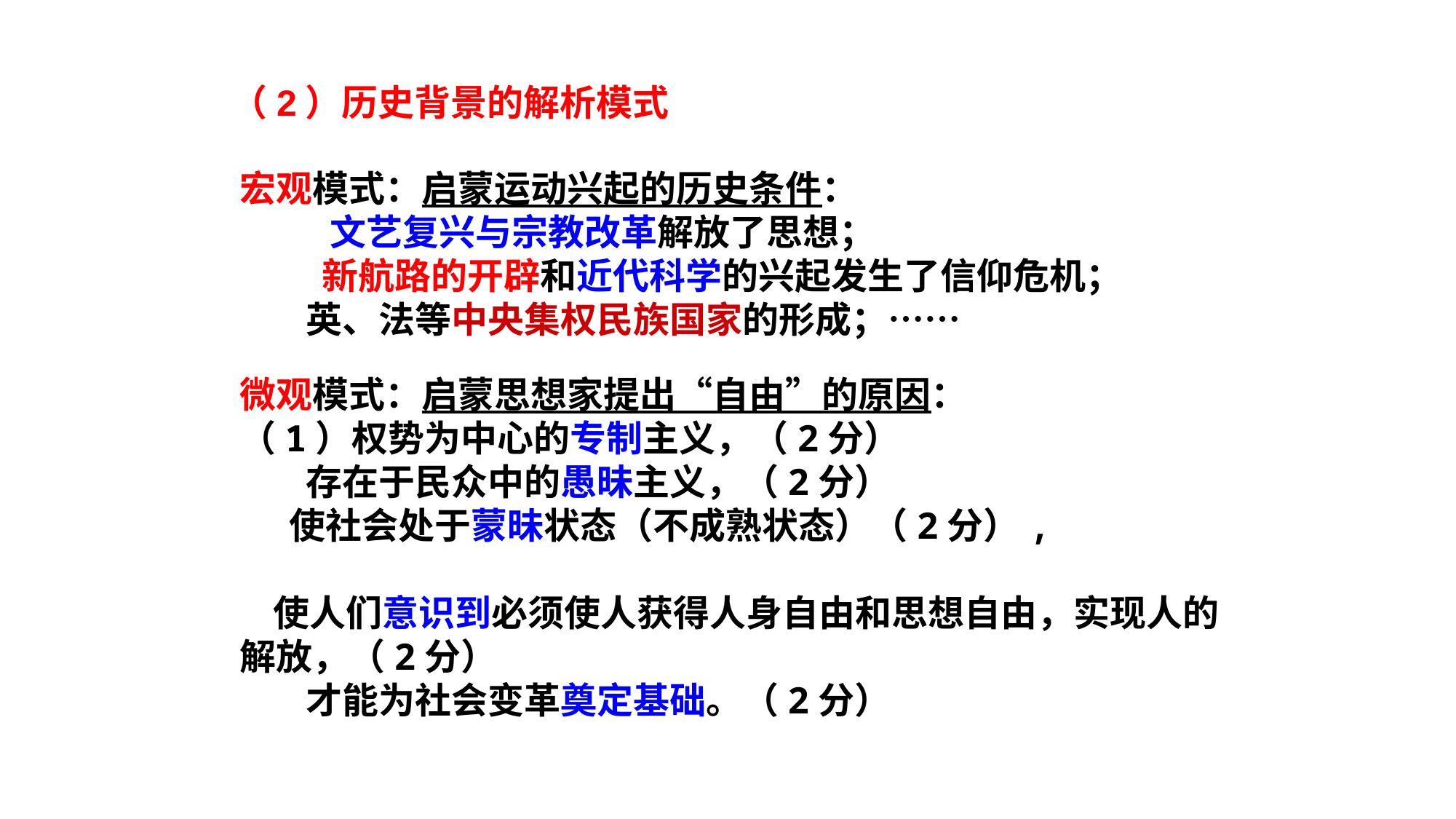

（2）历史背景的解析模式
宏观模式：启蒙运动兴起的历史条件：
          文艺复兴与宗教改革解放了思想；
         新航路的开辟和近代科学的兴起发生了信仰危机；
       英、法等中央集权民族国家的形成；……
微观模式：启蒙思想家提出“自由”的原因：
（1）权势为中心的专制主义，（2分）
       存在于民众中的愚昧主义，（2分）
     使社会处于蒙昧状态（不成熟状态）（2分）,

   使人们意识到必须使人获得人身自由和思想自由，实现人的解放，（2分）
       才能为社会变革奠定基础。（2分）